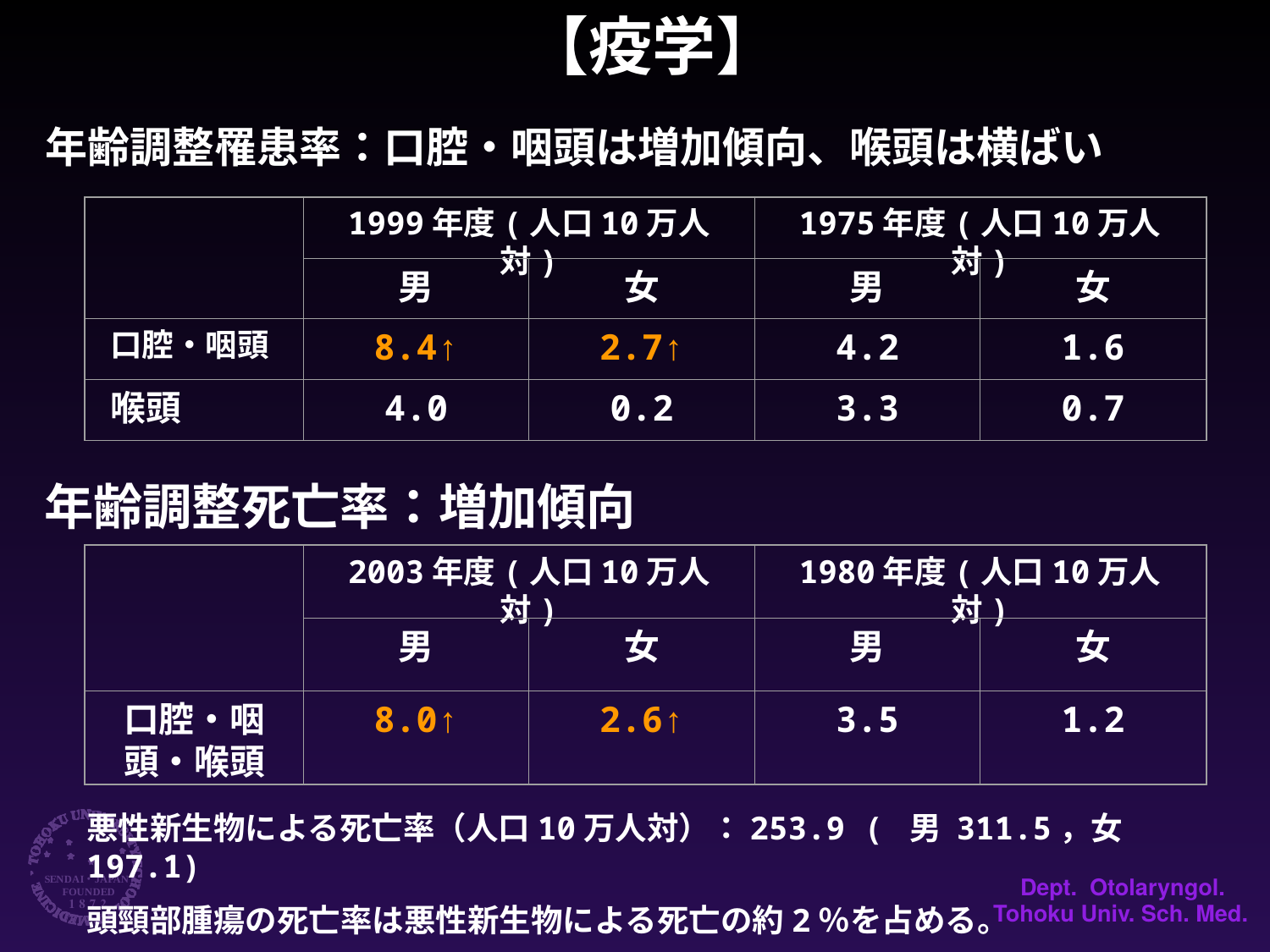

【疫学】
年齢調整罹患率：口腔・咽頭は増加傾向、喉頭は横ばい

1999年度(人口10万人対)

1975年度(人口10万人対)

男

女

男

女

口腔・咽頭

8.4↑

2.7↑

4.2

1.6

喉頭

4.0

0.2

3.3

0.7

年齢調整死亡率：増加傾向

2003年度(人口10万人対)

1980年度(人口10万人対)

男

女

男

女

口腔・咽頭・喉頭

8.0↑

2.6↑

3.5

1.2

悪性新生物による死亡率（人口10万人対）：253.9 ( 男 311.5，女 197.1)
頭頸部腫瘍の死亡率は悪性新生物による死亡の約2％を占める。